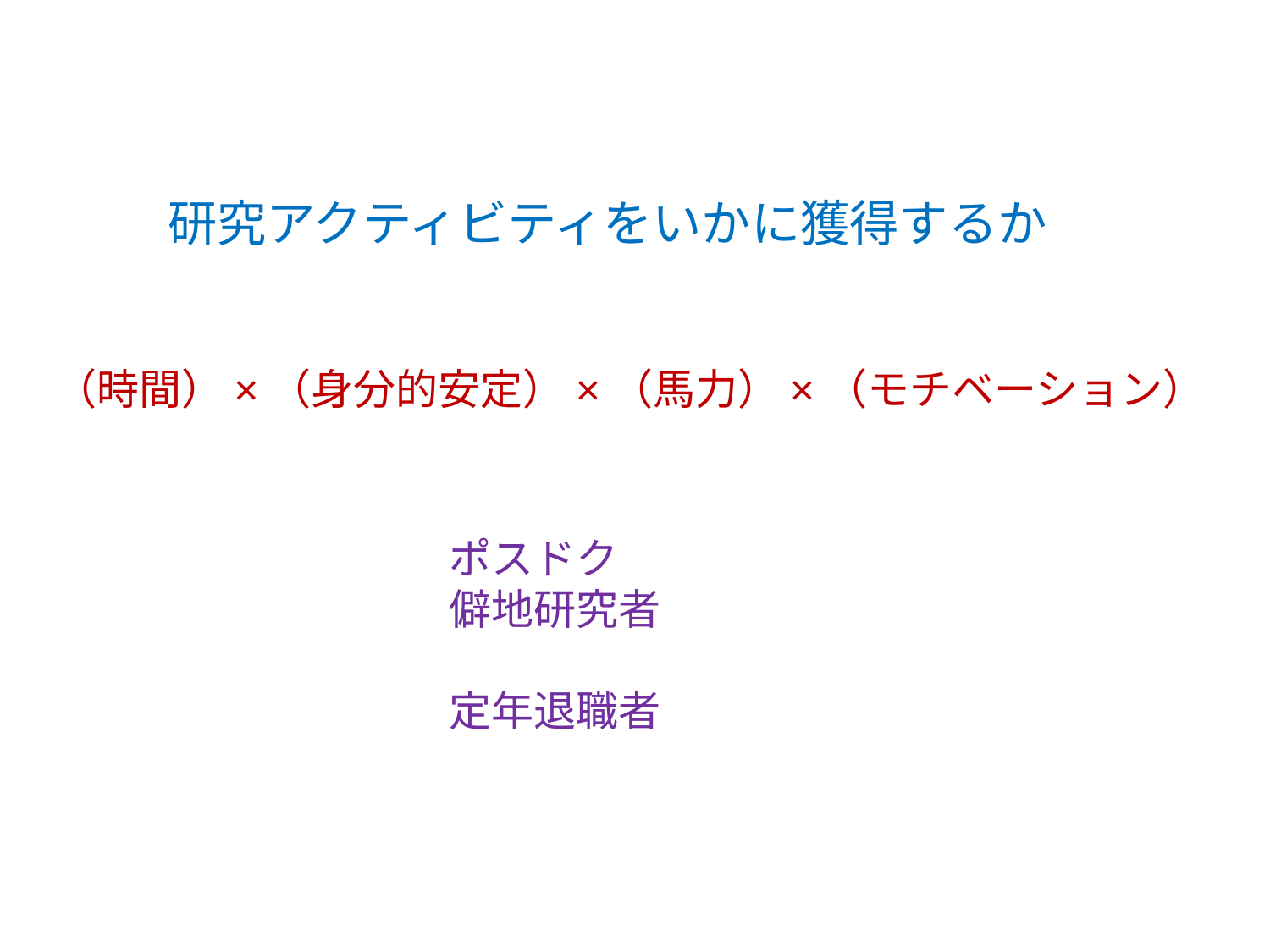

研究アクティビティをいかに獲得するか
（時間）×（身分的安定）×（馬力）×（モチベーション）
ポスドク
僻地研究者

定年退職者